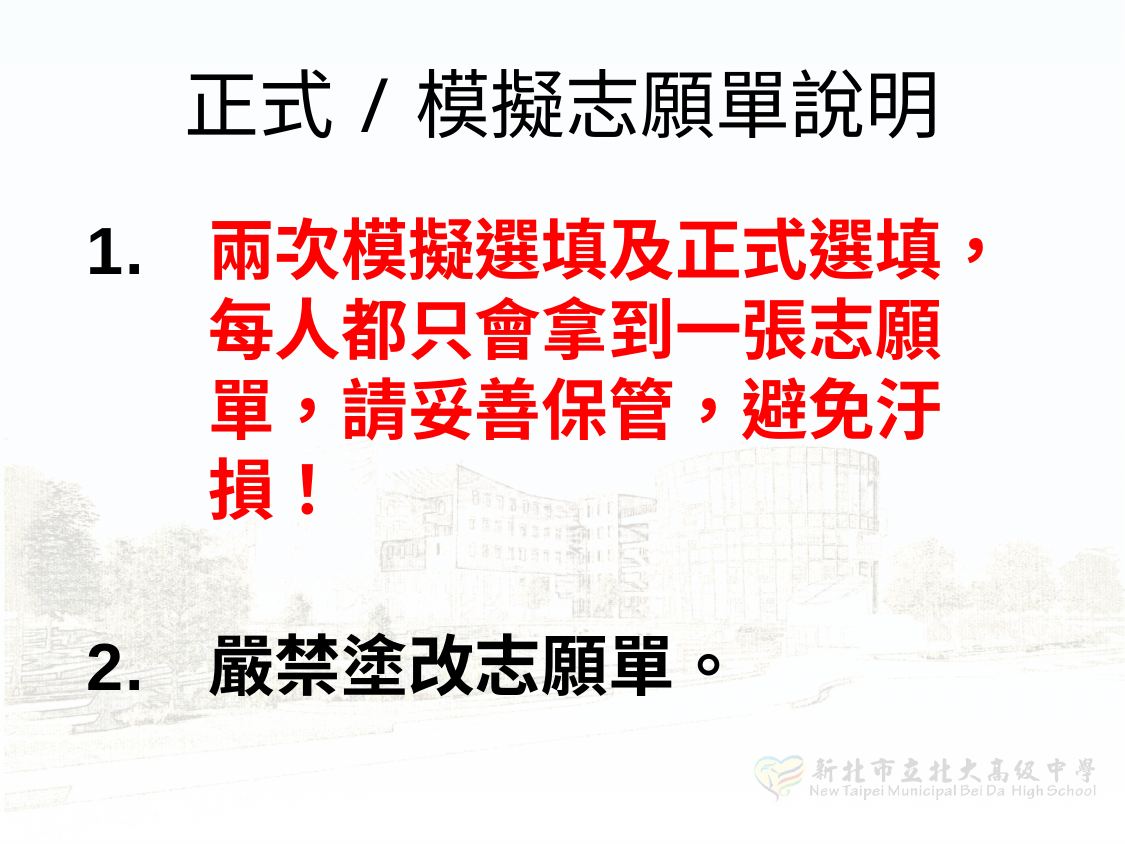

# 正式/模擬志願單說明

兩次模擬選填及正式選填，每人都只會拿到一張志願單，請妥善保管，避免汙損！

嚴禁塗改志願單。